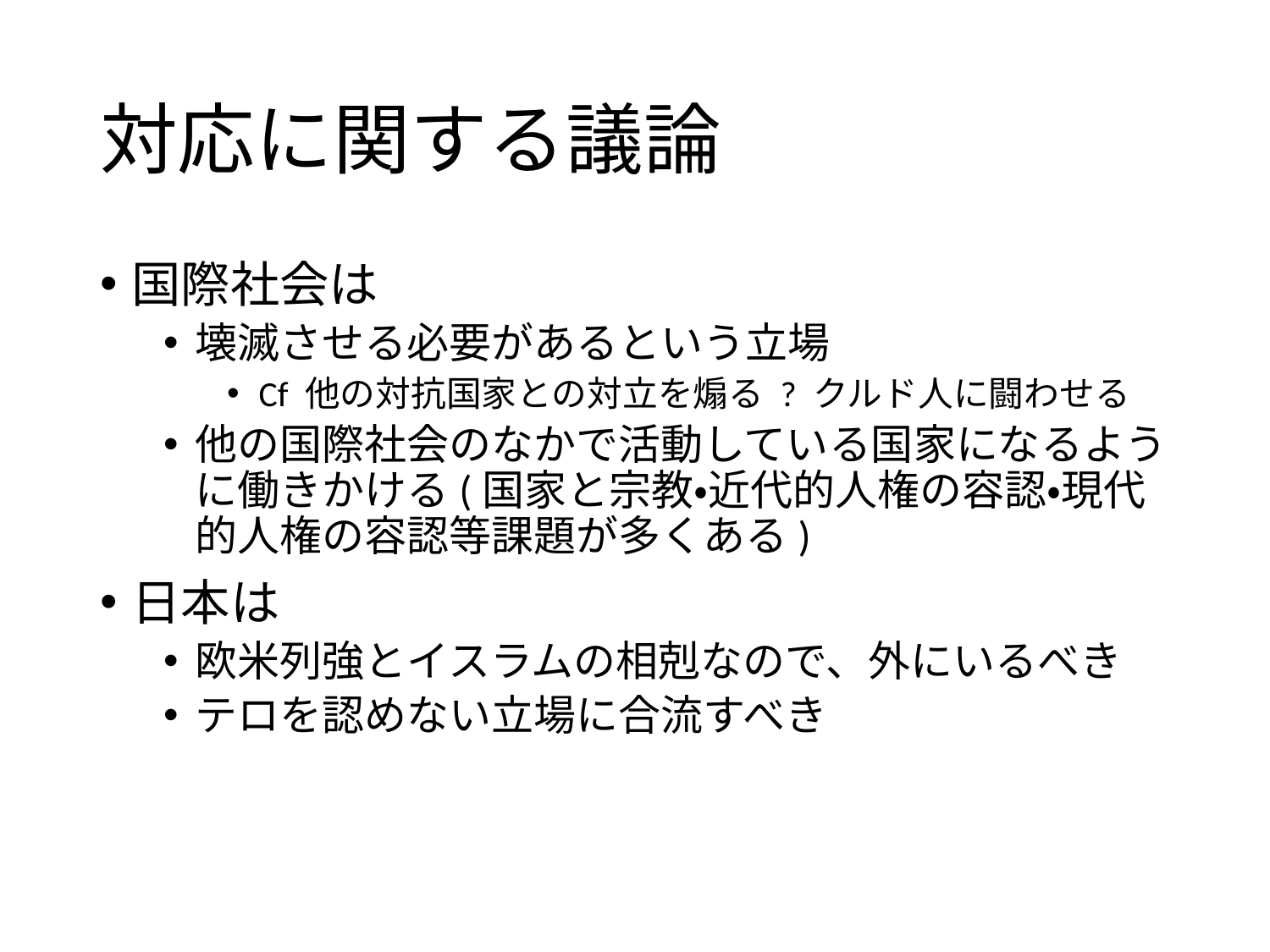

# 対応に関する議論
国際社会は
壊滅させる必要があるという立場
Cf 他の対抗国家との対立を煽る ? クルド人に闘わせる
他の国際社会のなかで活動している国家になるように働きかける(国家と宗教・近代的人権の容認・現代的人権の容認等課題が多くある)
日本は
欧米列強とイスラムの相剋なので、外にいるべき
テロを認めない立場に合流すべき